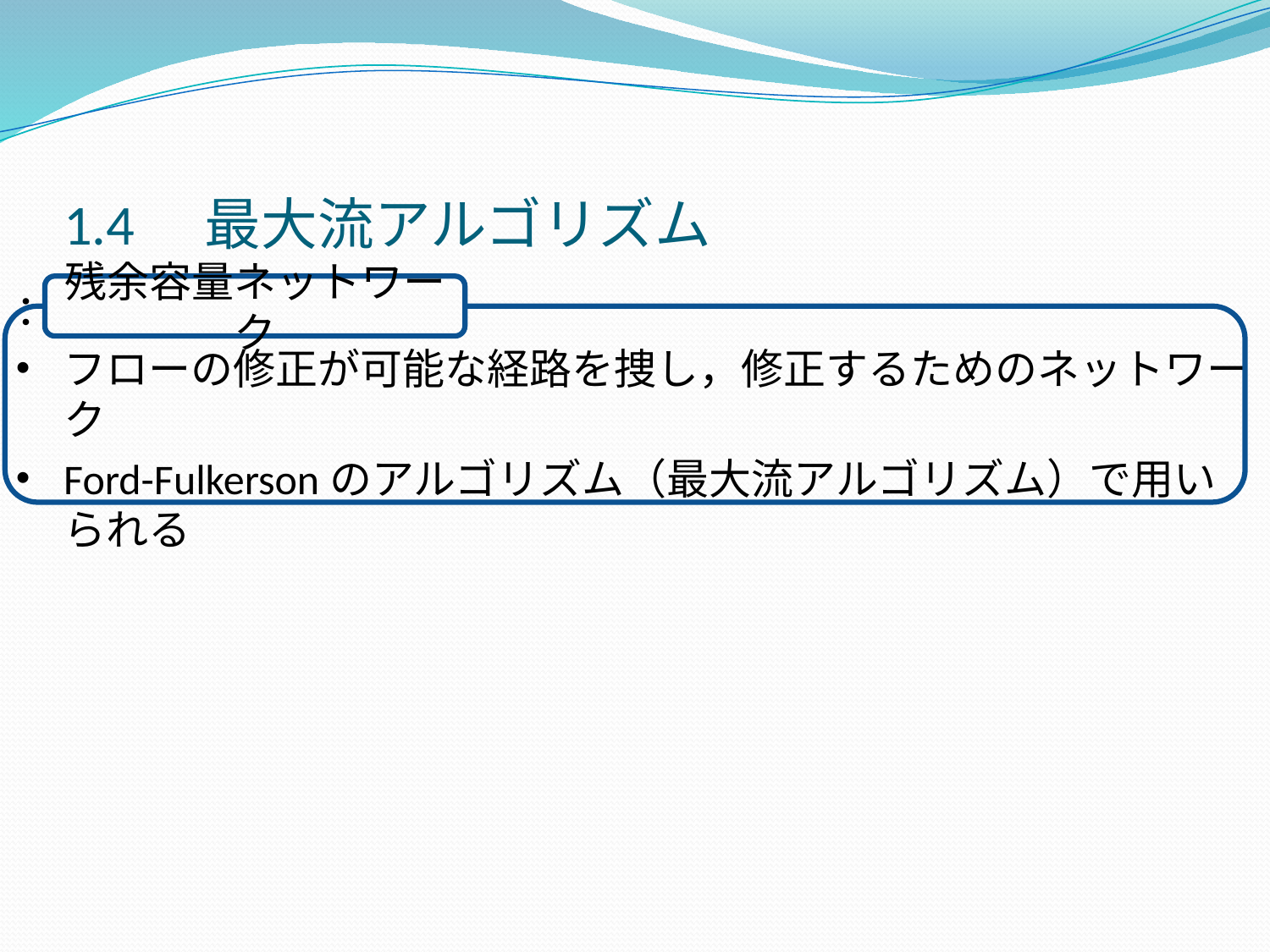

1.4　最大流アルゴリズム
残余容量ネットワーク
：
フローの修正が可能な経路を捜し，修正するためのネットワーク
Ford-Fulkersonのアルゴリズム（最大流アルゴリズム）で用いられる